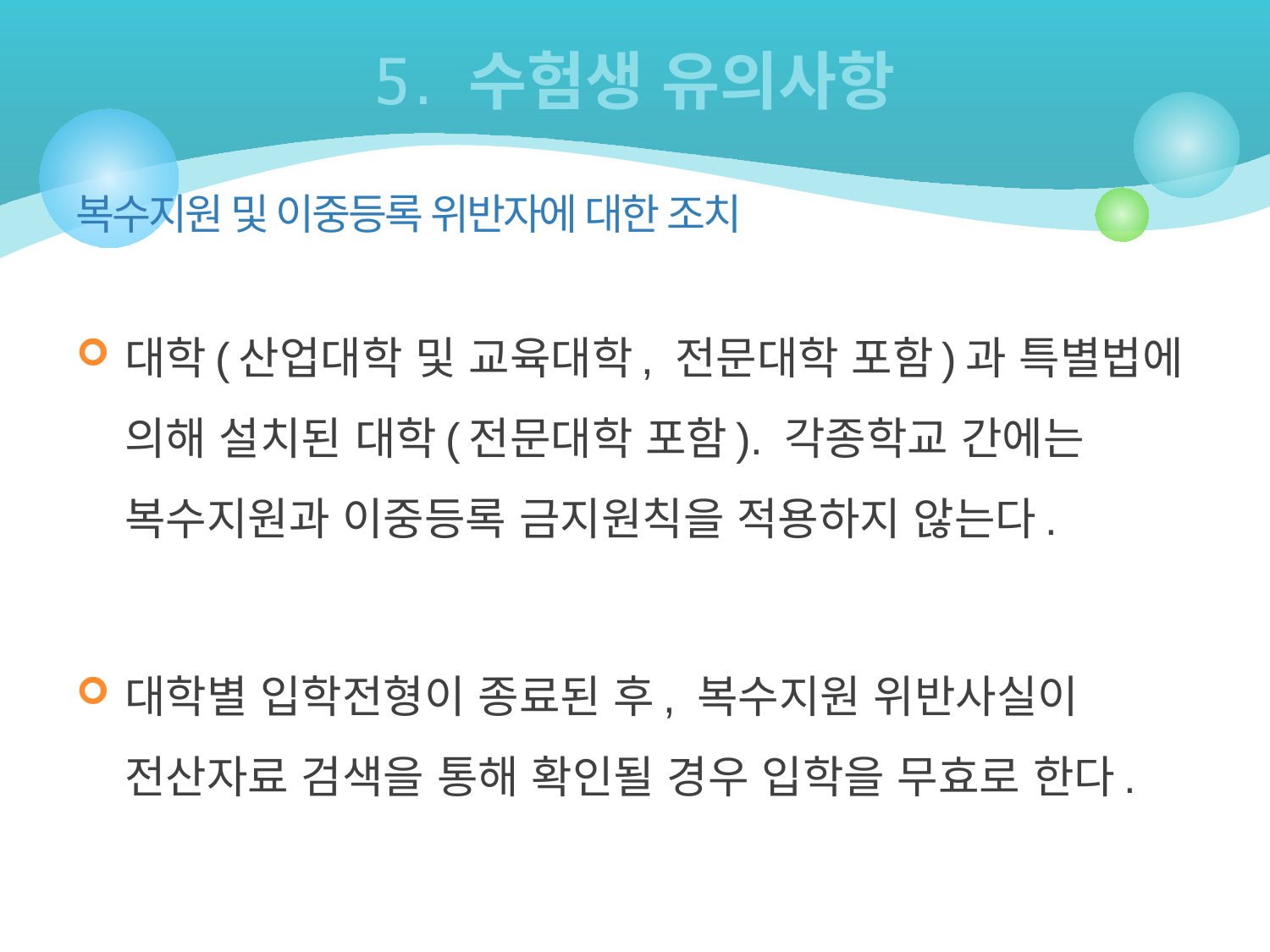

# 5. 수험생 유의사항
복수지원 및 이중등록 위반자에 대한 조치

대학(산업대학 및 교육대학, 전문대학 포함)과 특별법에 의해 설치된 대학(전문대학 포함). 각종학교 간에는 복수지원과 이중등록 금지원칙을 적용하지 않는다.

대학별 입학전형이 종료된 후, 복수지원 위반사실이 전산자료 검색을 통해 확인될 경우 입학을 무효로 한다.